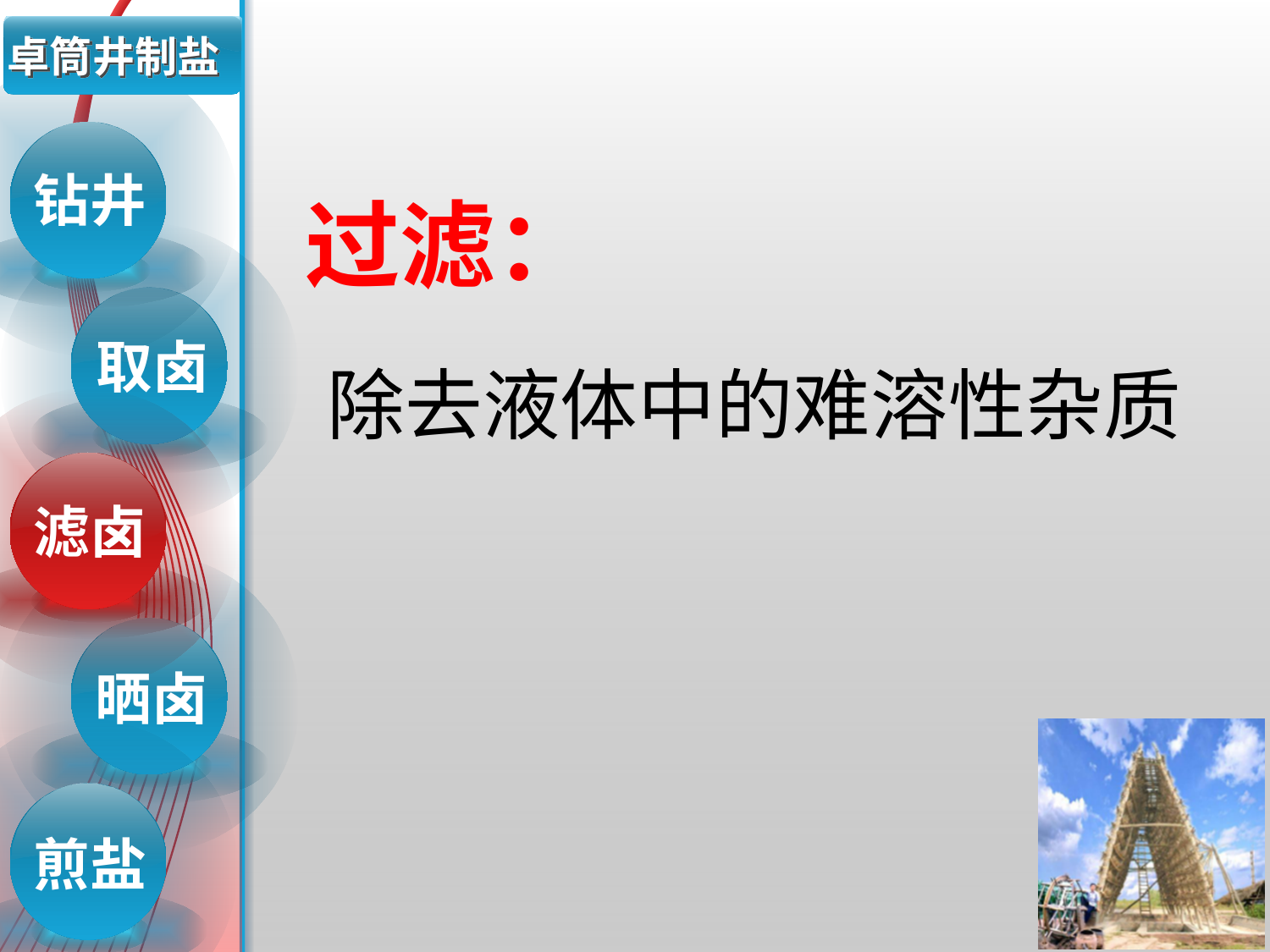

卓筒井制盐

钻井
过滤：

取卤
除去液体中的难溶性杂质

滤卤

晒卤

煎盐